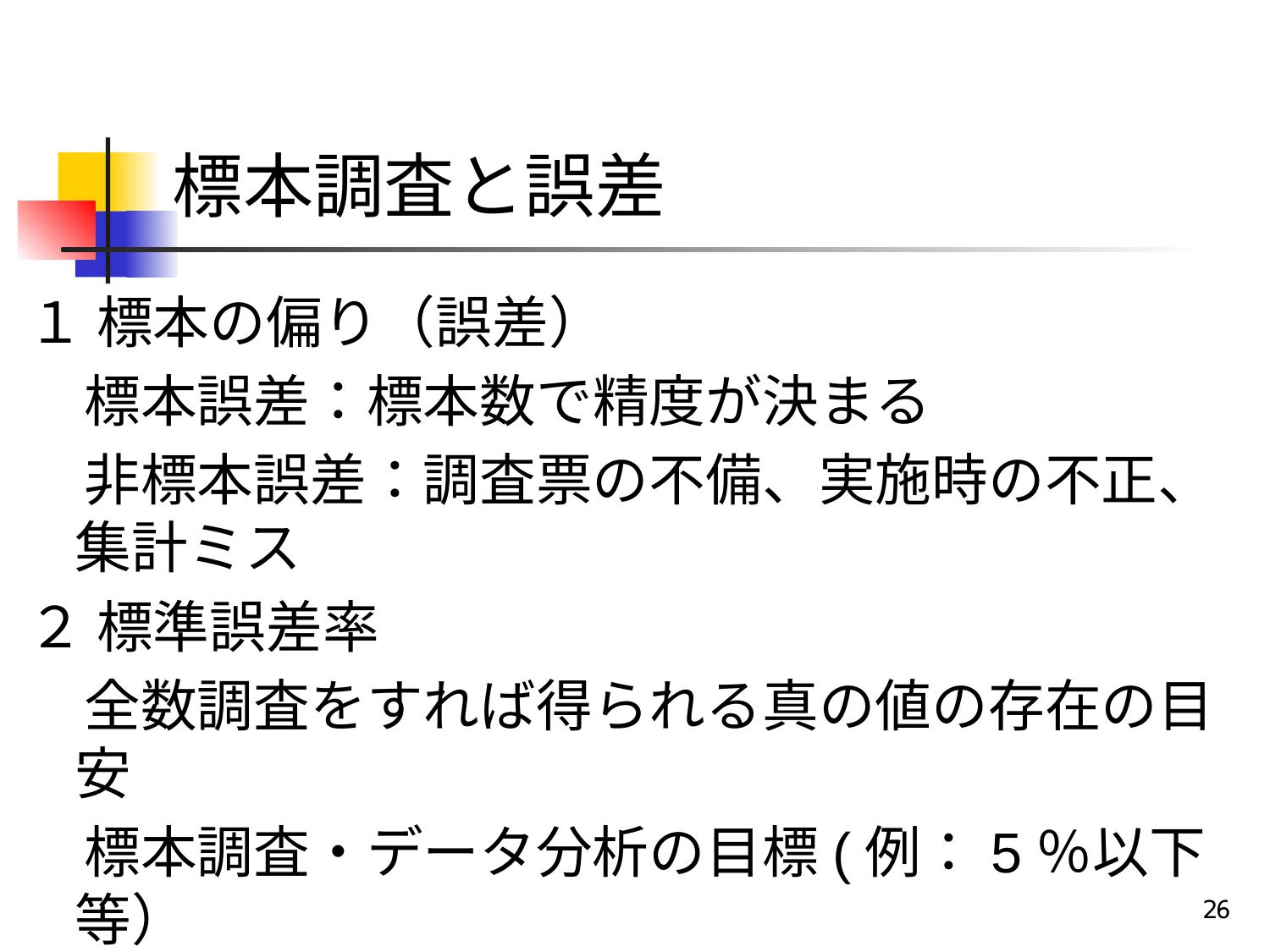

# 標本調査と誤差
１ 標本の偏り（誤差）
　標本誤差：標本数で精度が決まる
　非標本誤差：調査票の不備、実施時の不正、集計ミス
２ 標準誤差率
　全数調査をすれば得られる真の値の存在の目安
　標本調査・データ分析の目標(例：5％以下等）
26